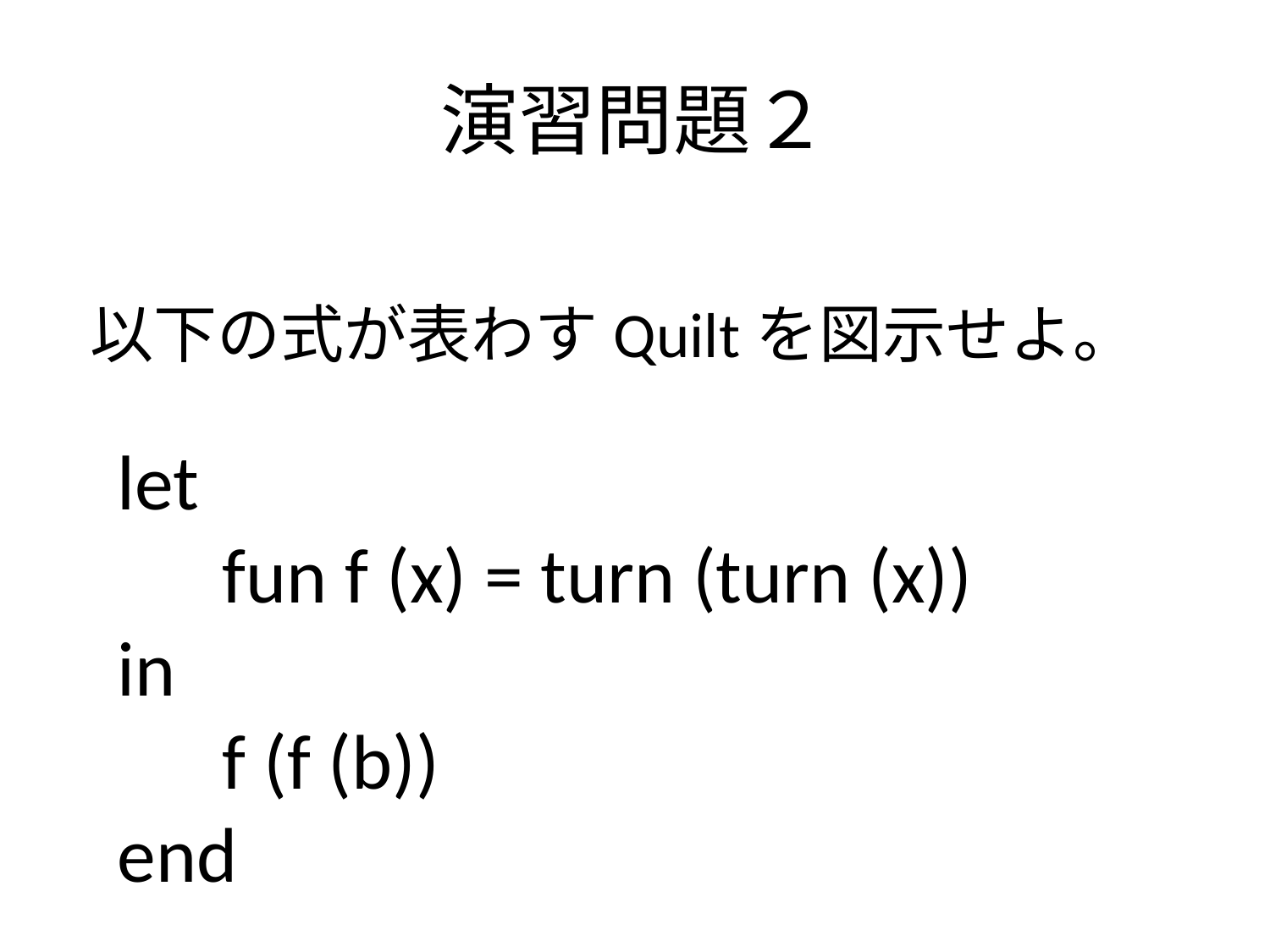

# 演習問題２
以下の式が表わすQuiltを図示せよ。
  let
        fun f (x) = turn (turn (x))
  in
        f (f (b))
  end